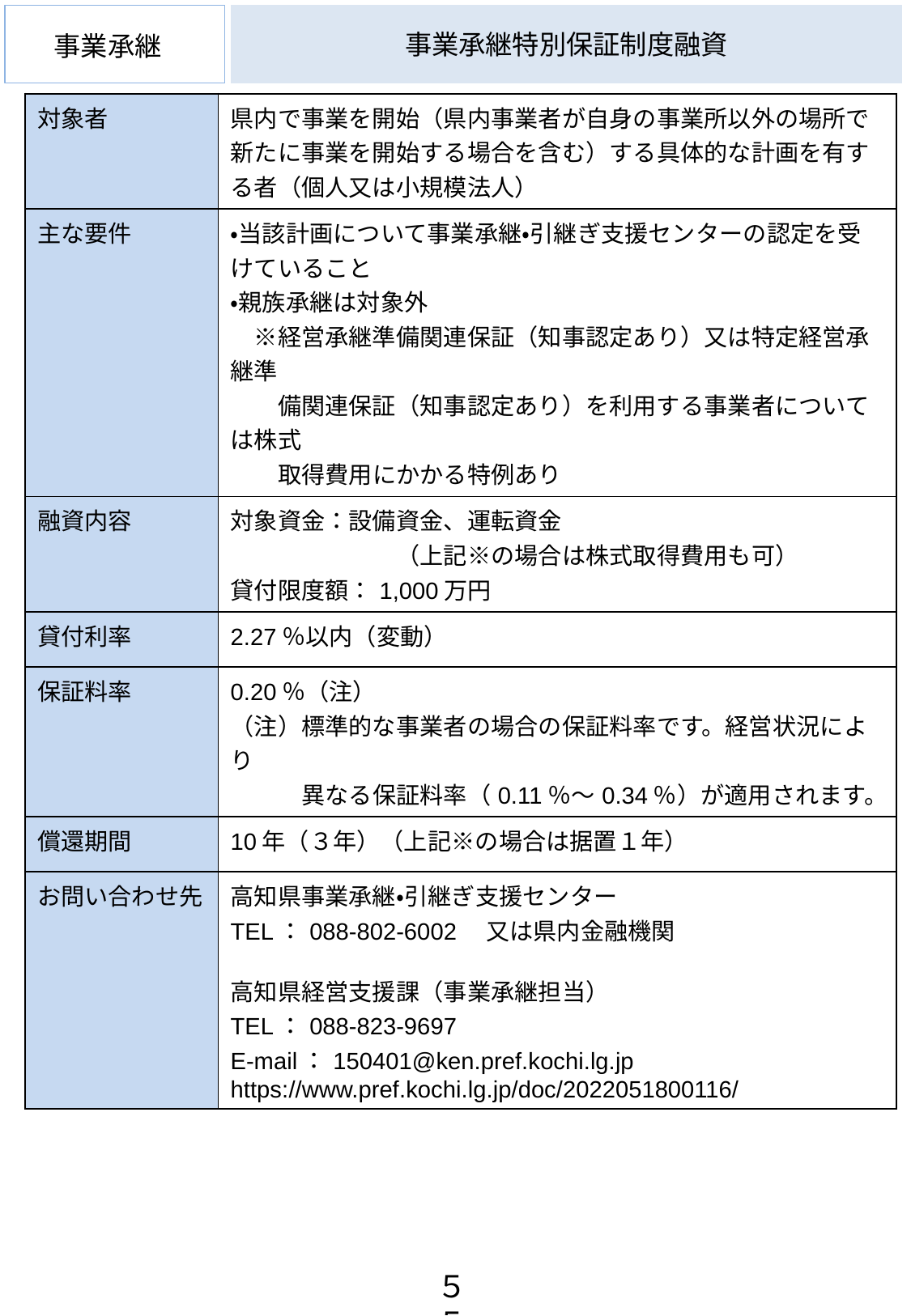

事業承継
# 事業承継特別保証制度融資
| 対象者 | 県内で事業を開始（県内事業者が自身の事業所以外の場所で新たに事業を開始する場合を含む）する具体的な計画を有する者（個人又は小規模法人） |
| --- | --- |
| 主な要件 | ・当該計画について事業承継・引継ぎ支援センターの認定を受けていること ・親族承継は対象外 　※経営承継準備関連保証（知事認定あり）又は特定経営承継準 　　備関連保証（知事認定あり）を利用する事業者については株式 　　取得費用にかかる特例あり |
| 融資内容 | 対象資金：設備資金、運転資金 　　　　　　　（上記※の場合は株式取得費用も可） 貸付限度額：1,000万円 |
| 貸付利率 | 2.27％以内（変動） |
| 保証料率 | 0.20％（注） （注）標準的な事業者の場合の保証料率です。経営状況により 　　　異なる保証料率（0.11％～0.34％）が適用されます。 |
| 償還期間 | 10年（３年）（上記※の場合は据置１年） |
| お問い合わせ先 | 高知県事業承継・引継ぎ支援センター TEL：088-802-6002　又は県内金融機関 高知県経営支援課（事業承継担当） TEL：088-823-9697 E-mail：150401@ken.pref.kochi.lg.jp https://www.pref.kochi.lg.jp/doc/2022051800116/ |
支援策のページのURLの記載をお願いします。作成していない場合は、課のURLの記載をお願いします。
５５